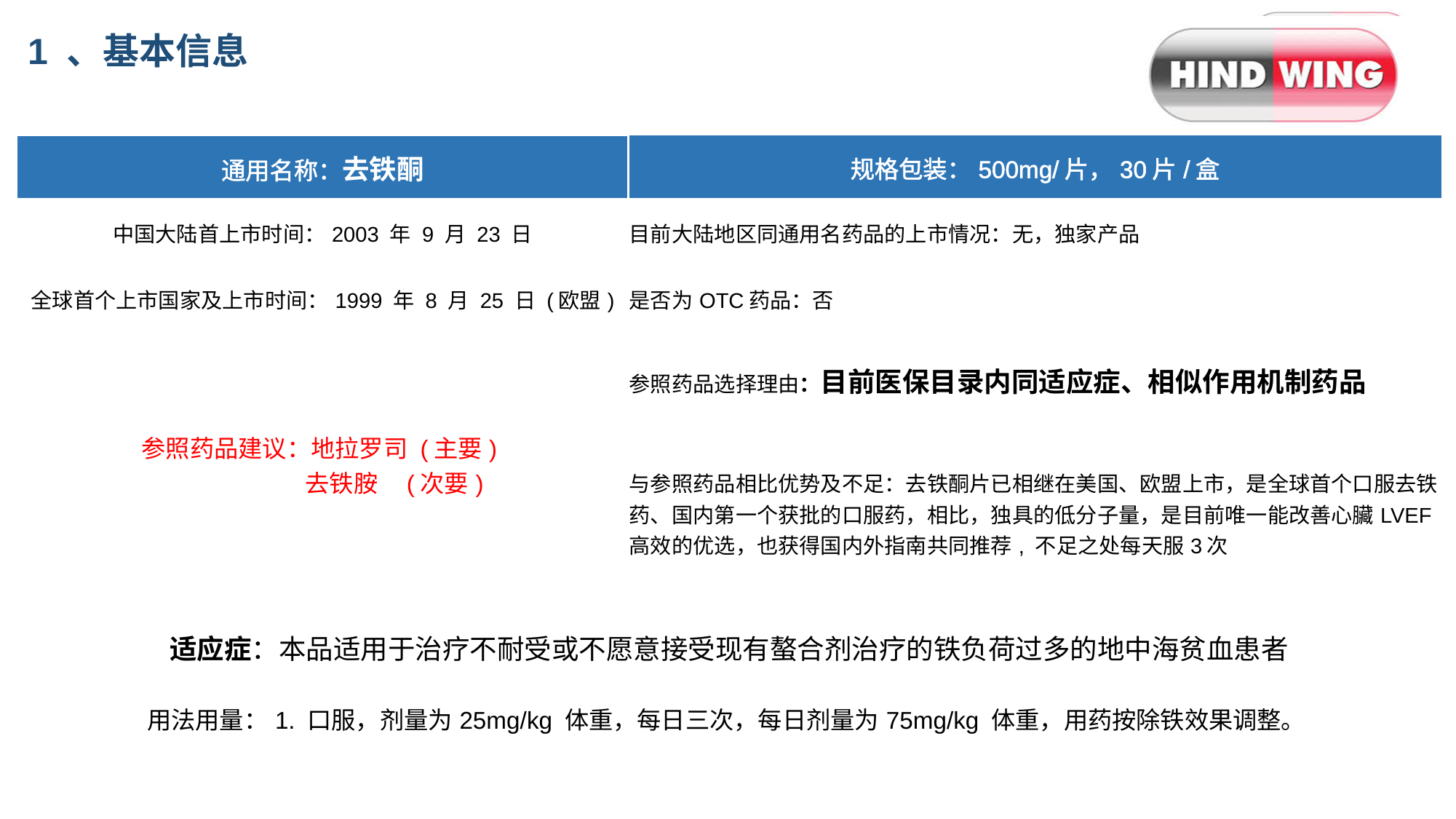

1 、基本信息
| 通用名称：去铁酮 | 规格包装：500mg/片，30片/盒 |
| --- | --- |
| 中国大陆首上市时间：2003 年 9 月 23 日 | 目前大陆地区同通用名药品的上市情况：无，独家产品 |
| 全球首个上市国家及上市时间：1999 年 8 月 25 日 (欧盟) | 是否为OTC药品：否 |
| 参照药品建议：地拉罗司 (主要) 去铁胺 (次要) | 参照药品选择理由：目前医保目录内同适应症、相似作用机制药品 |
|  | 与参照药品相比优势及不足：去铁酮片已相继在美国、欧盟上市，是全球首个口服去铁药、国内第一个获批的口服药，相比，独具的低分子量，是目前唯一能改善心臟LVEF 高效的优选，也获得国内外指南共同推荐, 不足之处每天服3次 |
| 适应症：本品适用于治疗不耐受或不愿意接受现有螯合剂治疗的铁负荷过多的地中海贫血患者 |  |
| 用法用量：1. 口服，剂量为25mg/kg 体重，每日三次，每日剂量为75mg/kg 体重，用药按除铁效果调整。 |  |